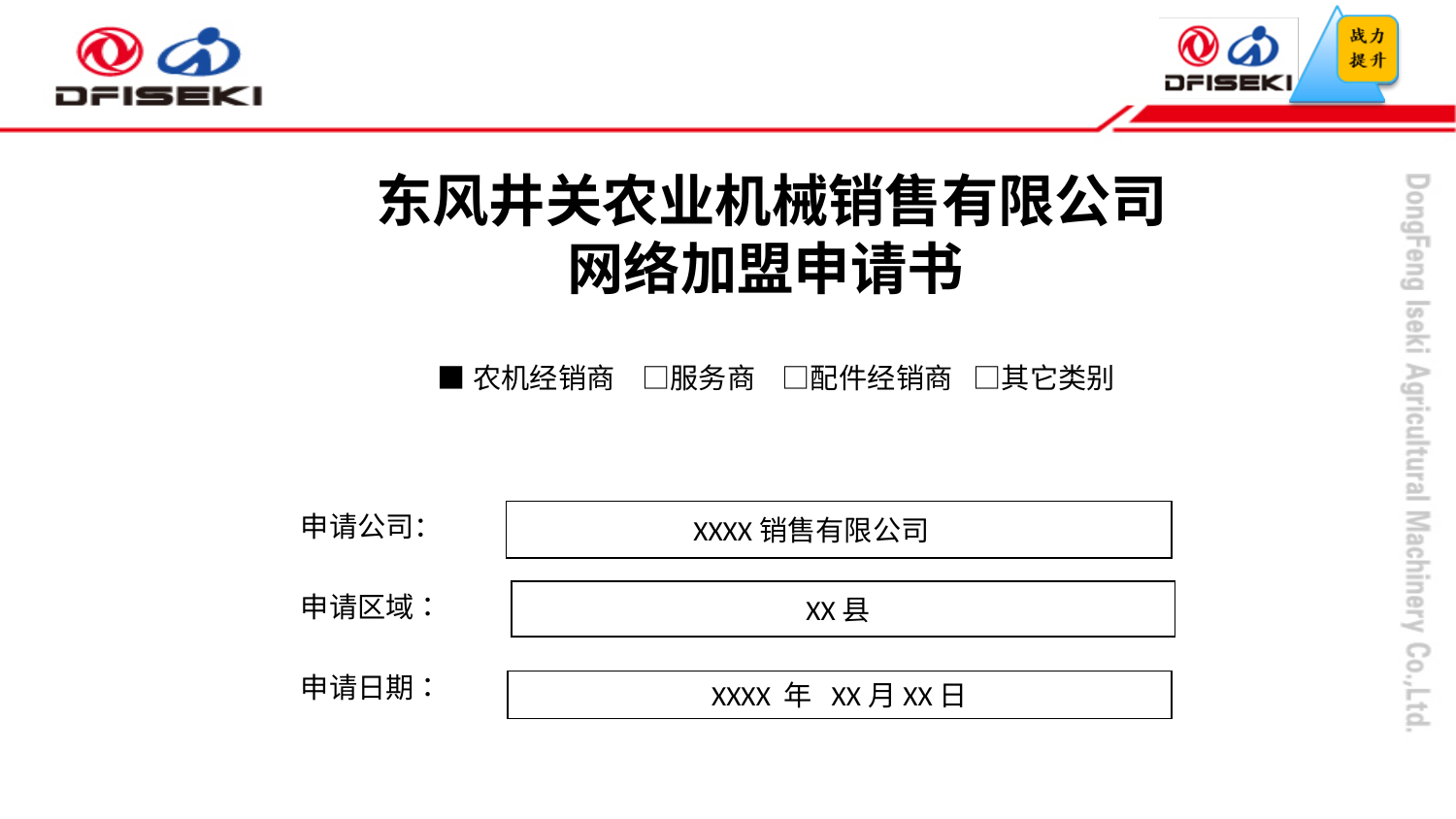

东风井关农业机械销售有限公司
网络加盟申请书
# 战力提升

■农机经销商    □服务商    □配件经销商   □其它类别
申请公司：
XXXX销售有限公司
申请区域：

XX县
申请日期：
XXXX 年  XX月XX日